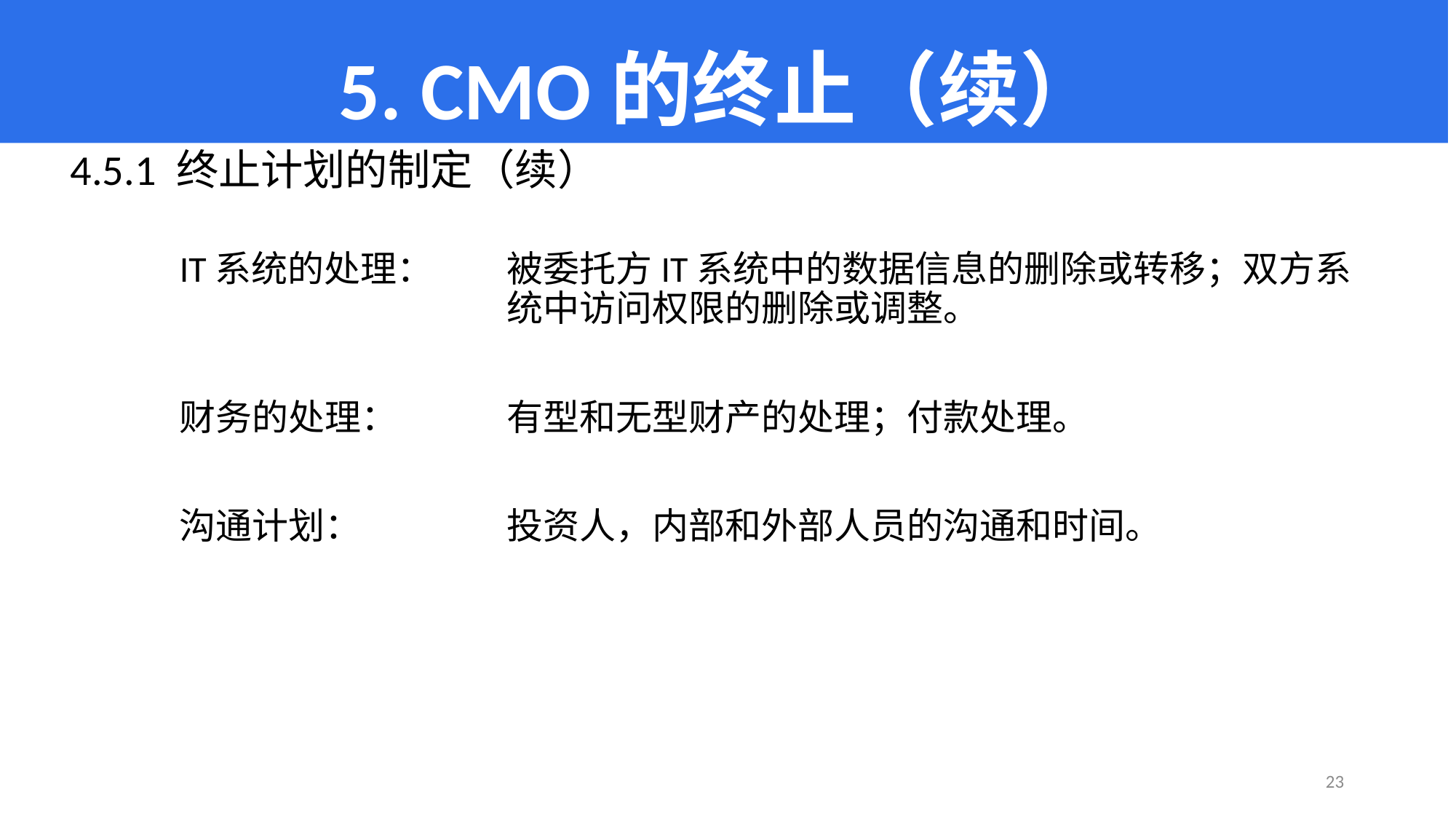

# 5. CMO的终止（续）
4.5.1 终止计划的制定（续）

  	IT系统的处理：	被委托方IT系统中的数据信息的删除或转移；双方系				统中访问权限的删除或调整。

	财务的处理：	有型和无型财产的处理；付款处理。

	沟通计划：		投资人，内部和外部人员的沟通和时间。

23